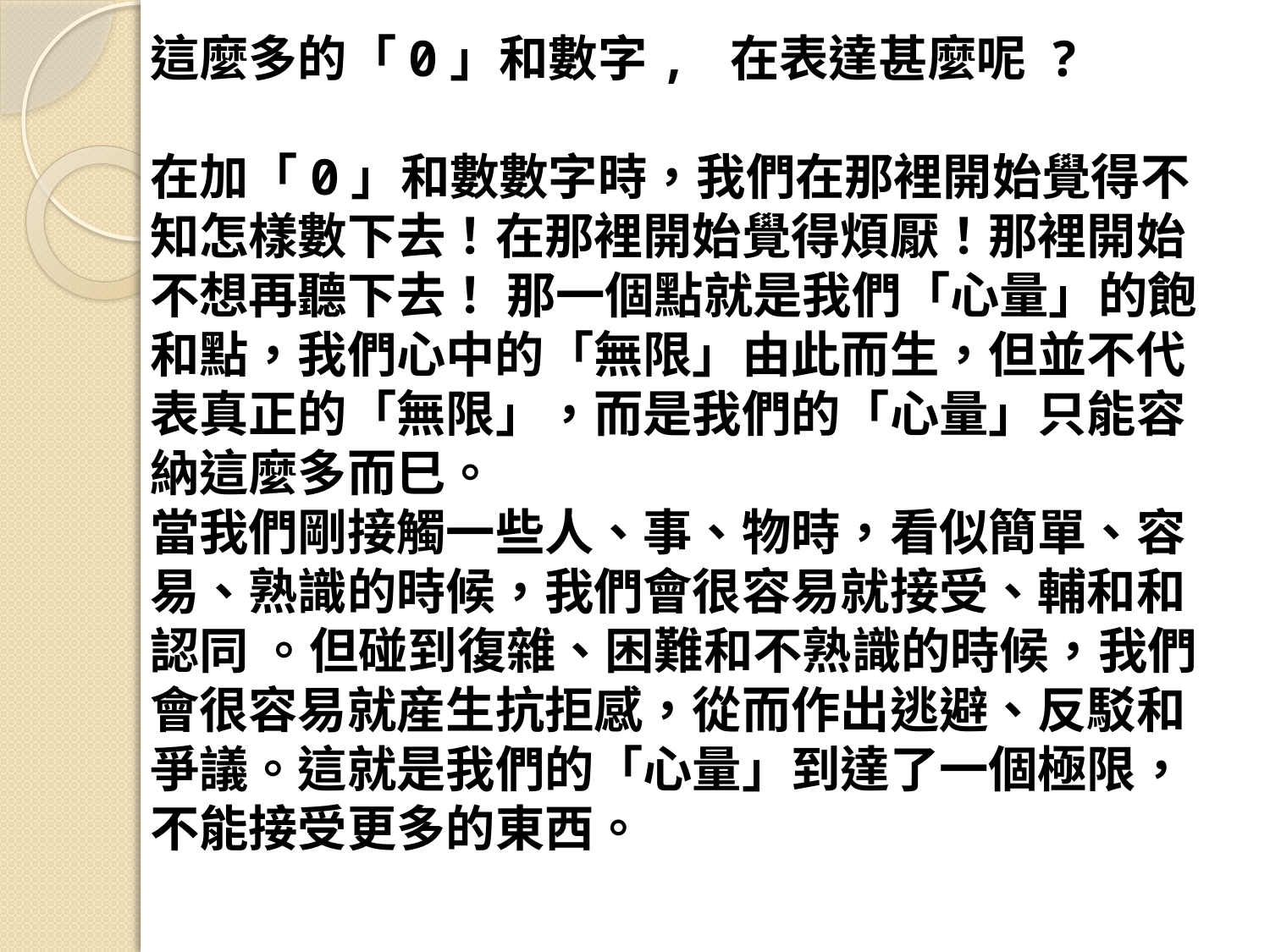

這麼多的「0」和數字, 在表達甚麼呢 ?

在加「0」和數數字時，我們在那裡開始覺得不知怎樣數下去！在那裡開始覺得煩厭！那裡開始不想再聽下去！ 那一個點就是我們「心量」的飽和點，我們心中的「無限」由此而生，但並不代表真正的「無限」，而是我們的「心量」只能容納這麼多而巳。
當我們剛接觸一些人、事、物時，看似簡單、容易、熟識的時候，我們會很容易就接受、輔和和認同 。但碰到復雜、困難和不熟識的時候，我們會很容易就産生抗拒感，從而作出逃避、反駁和爭議。這就是我們的「心量」到達了一個極限，不能接受更多的東西。